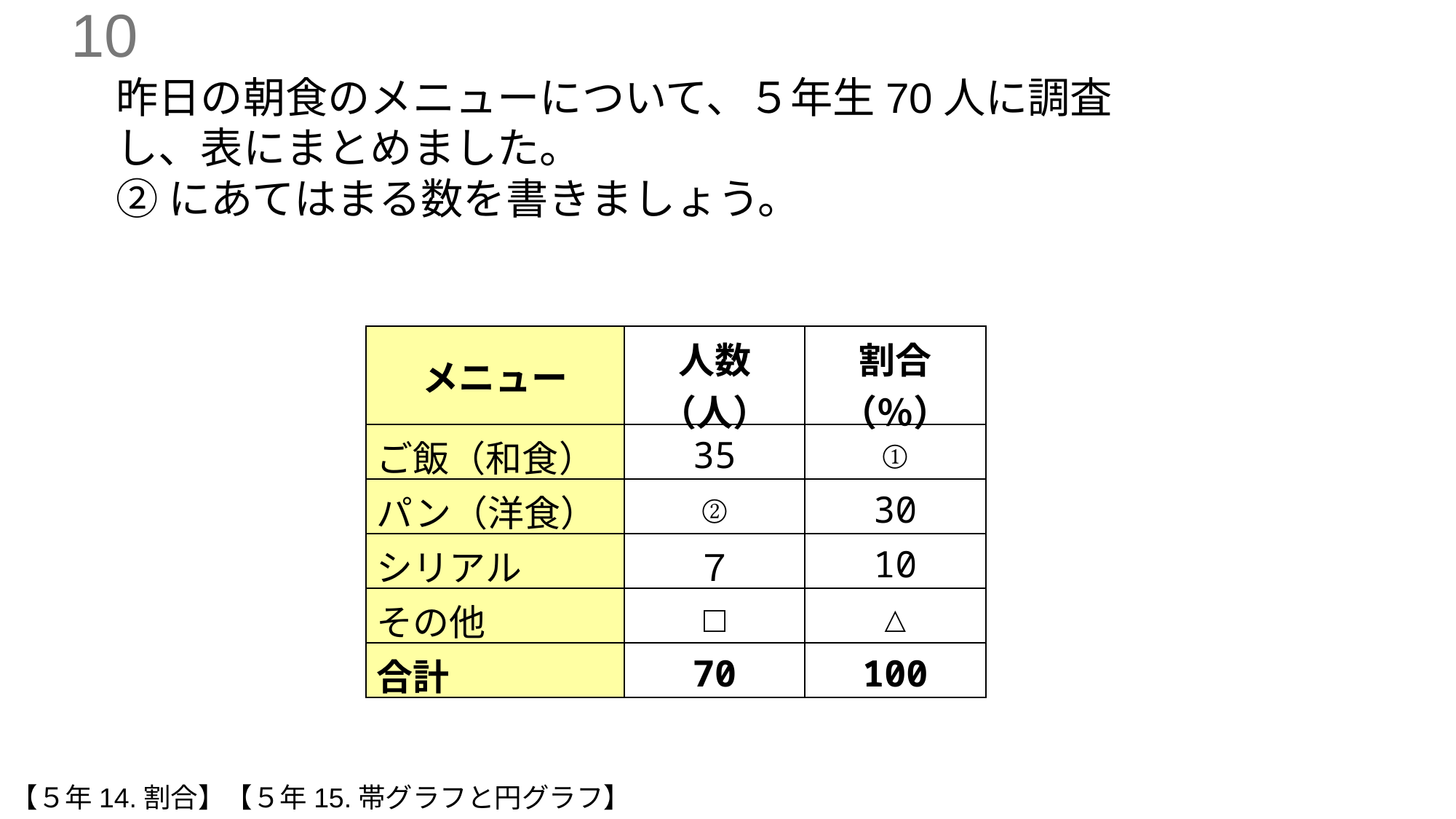

10
昨日の朝食のメニューについて、５年生70人に調査し、表にまとめました。
②にあてはまる数を書きましょう。
| メニュー | 人数（人） | 割合（％） |
| --- | --- | --- |
| ご飯（和食） | 35 | ① |
| パン（洋食） | ② | 30 |
| シリアル | ７ | 10 |
| その他 | □ | △ |
| 合計 | 70 | 100 |
【５年14.割合】【５年15.帯グラフと円グラフ】